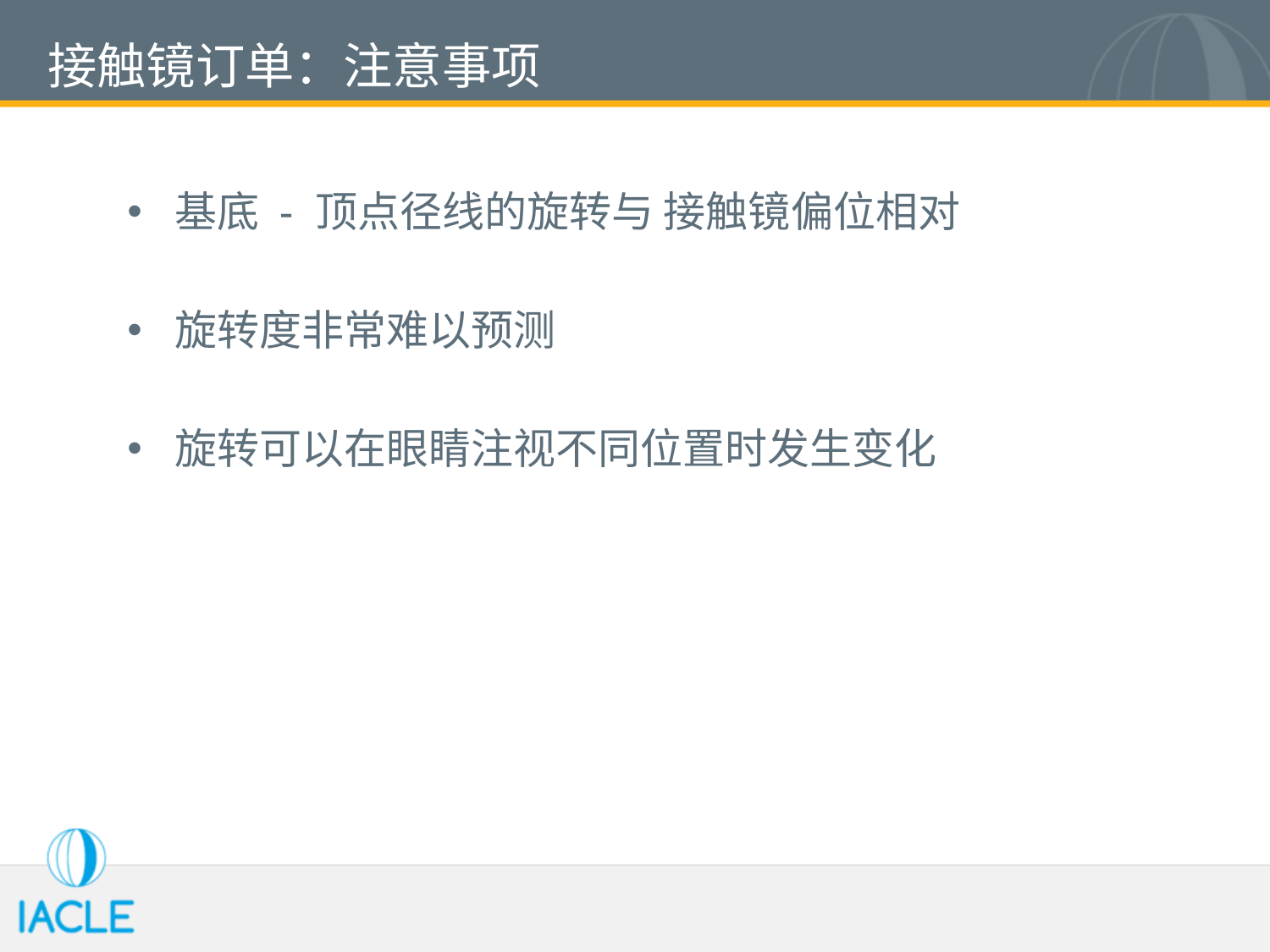

# 接触镜订单：注意事项

基底 - 顶点径线的旋转与 接触镜偏位相对

旋转度非常难以预测

旋转可以在眼睛注视不同位置时发生变化